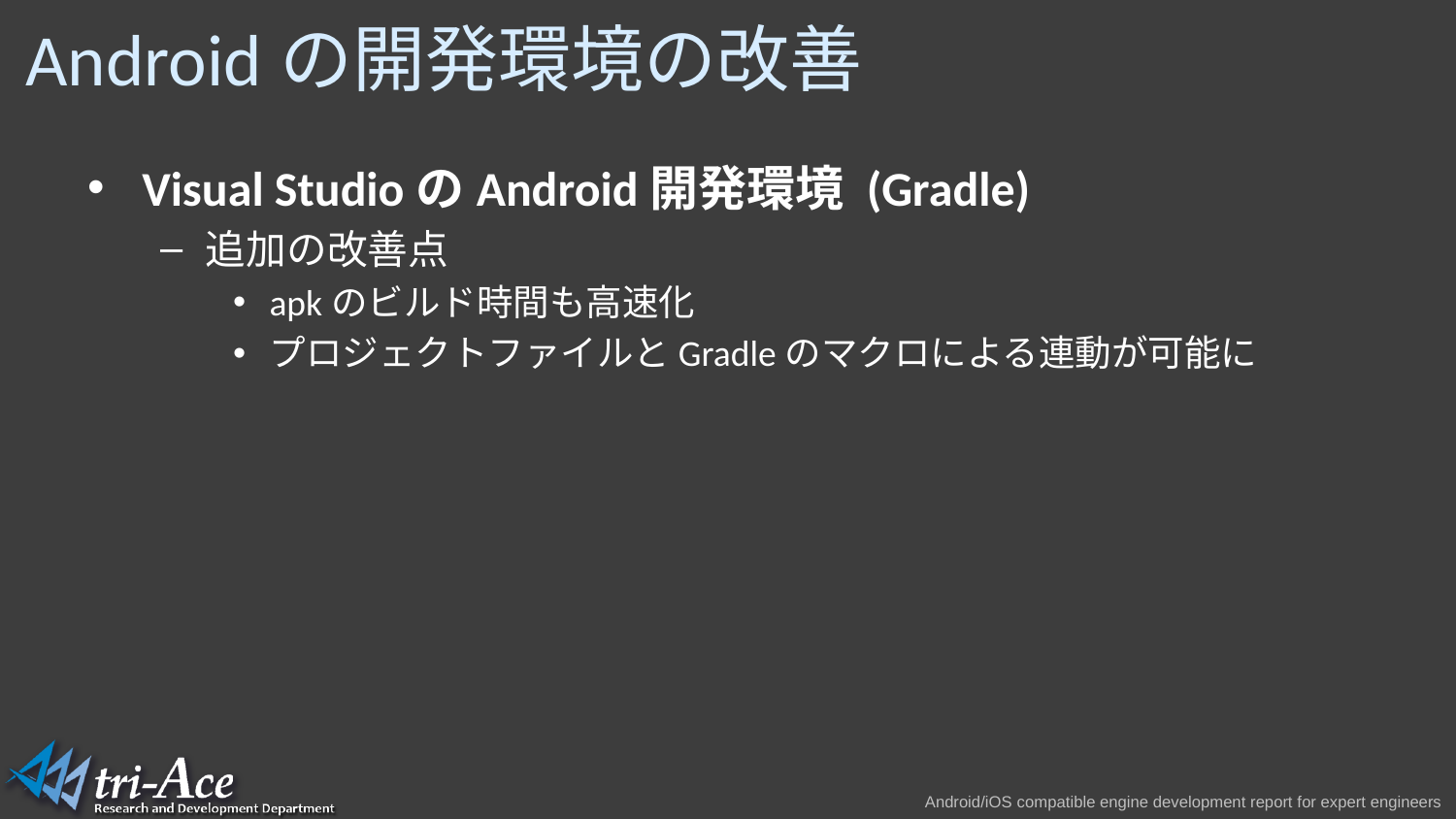

# Androidの開発環境の改善
Visual StudioのAndroid開発環境 (Gradle)
追加の改善点
apkのビルド時間も高速化
プロジェクトファイルとGradleのマクロによる連動が可能に